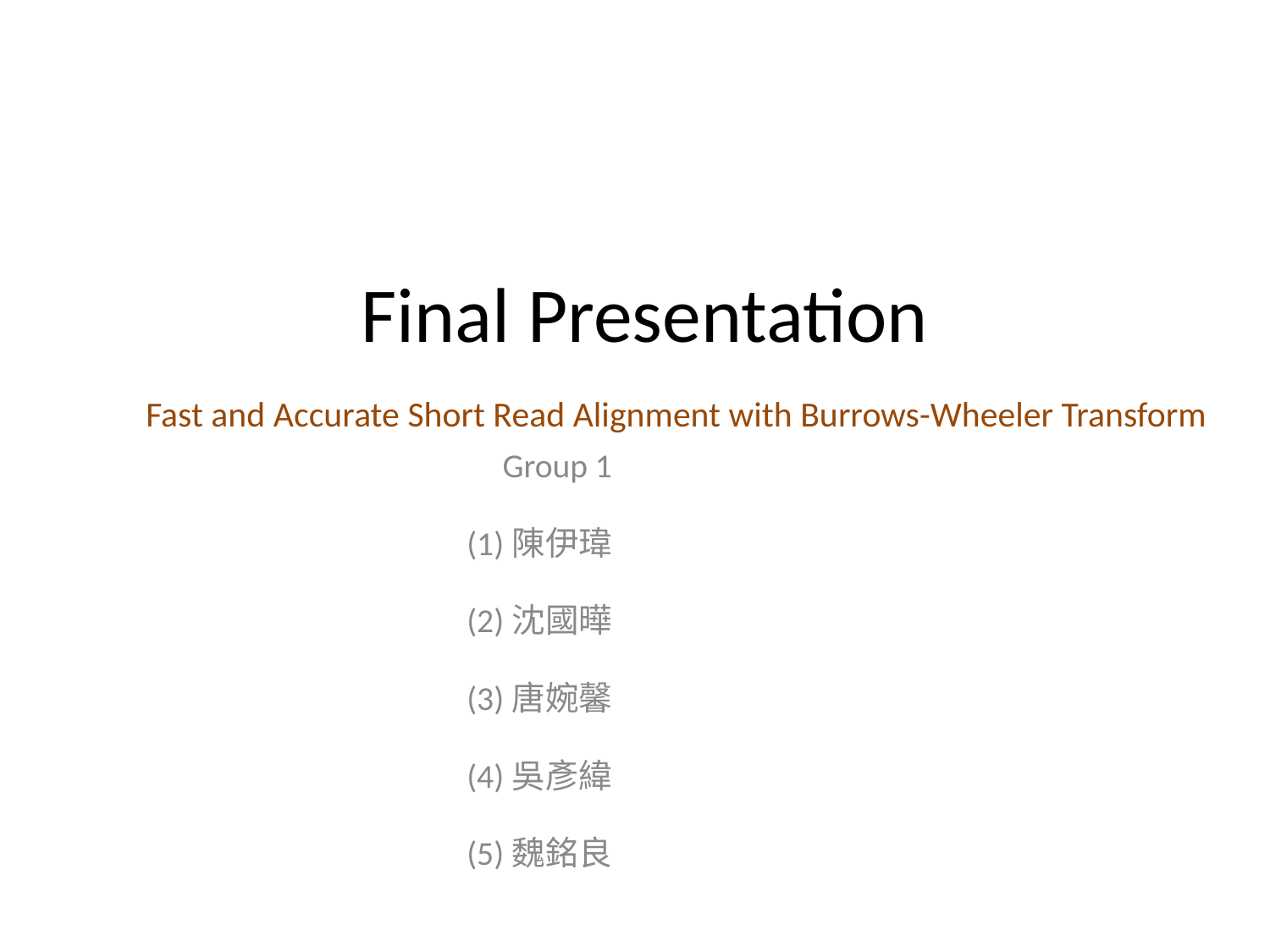

# Final Presentation
Fast and Accurate Short Read Alignment with Burrows-Wheeler Transform
Group 1

(1)陳伊瑋

(2)沈國曄

(3)唐婉馨

(4)吳彥緯

(5)魏銘良